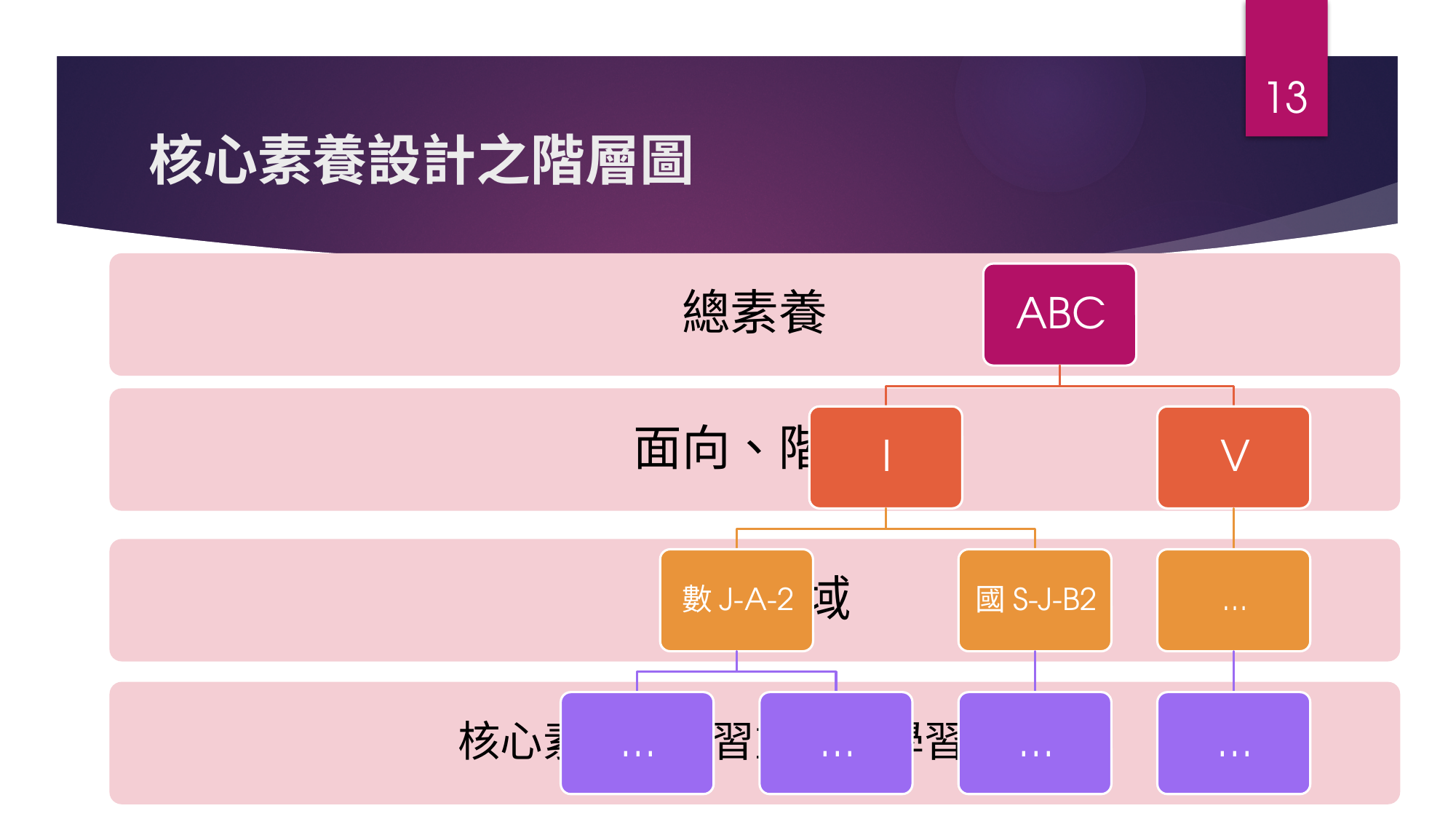

13
# 核心素養設計之階層圖
核心素養、學習重點、學習內容
年級領域
面向、階段
總素養
ABC
I
數J-A-2
…
…
國S-J-B2
…
V
…
…